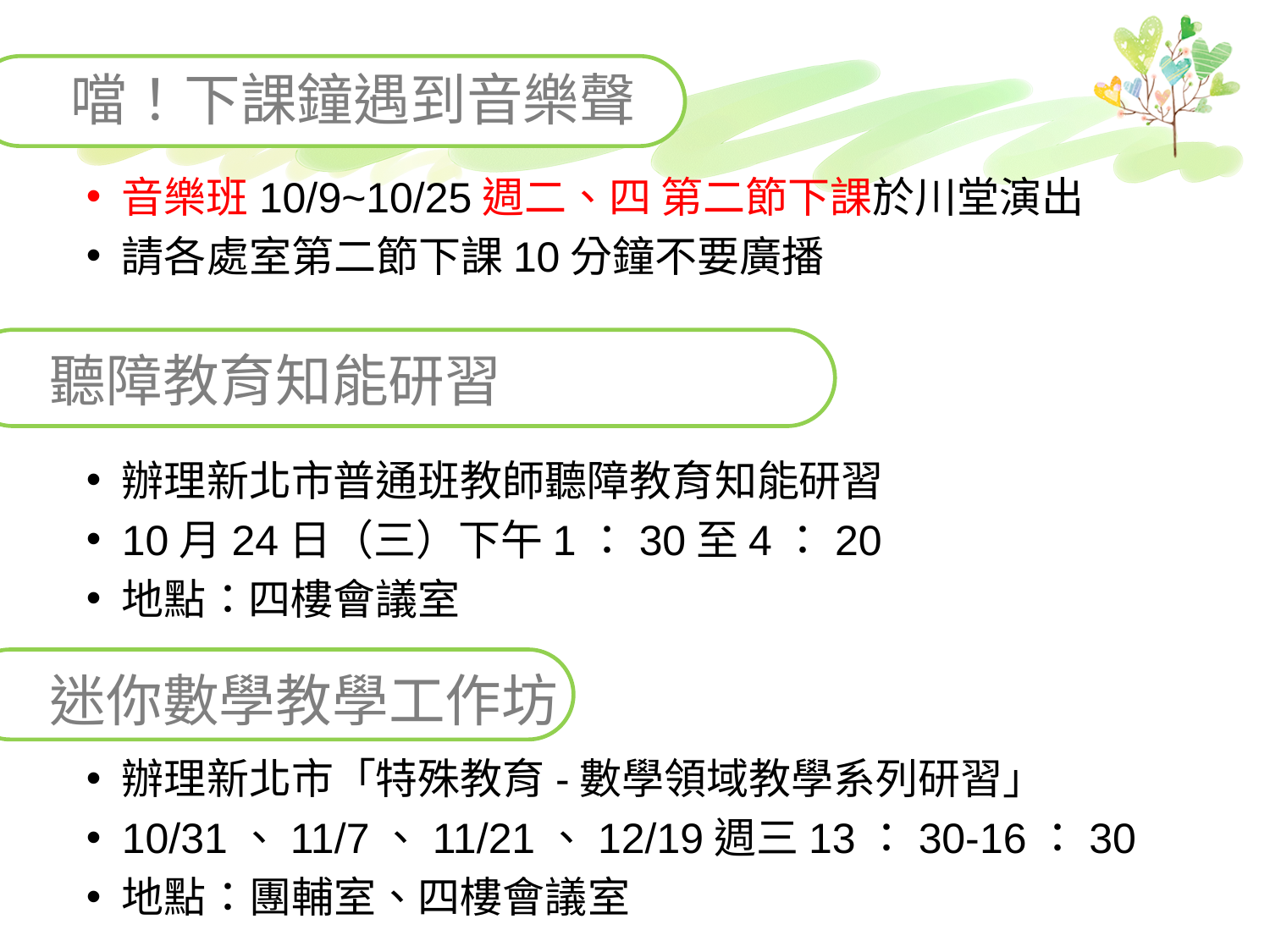

噹！下課鐘遇到音樂聲
音樂班10/9~10/25週二、四 第二節下課於川堂演出
請各處室第二節下課10分鐘不要廣播

聽障教育知能研習
辦理新北市普通班教師聽障教育知能研習
10月24日（三）下午1：30至4：20
地點：四樓會議室

迷你數學教學工作坊
辦理新北市「特殊教育-數學領域教學系列研習」
10/31、11/7、11/21、12/19週三13：30-16：30
地點：團輔室、四樓會議室